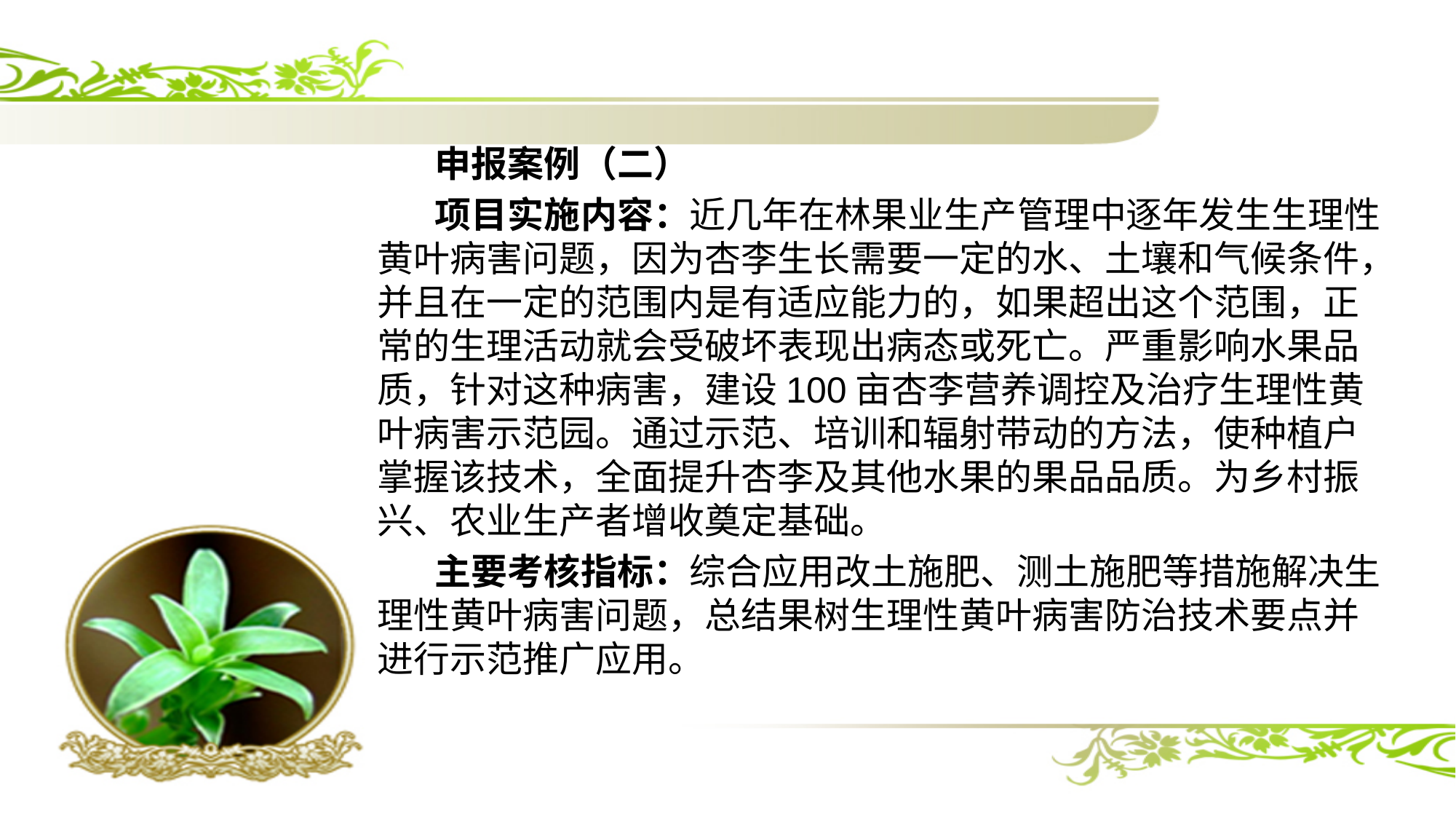

申报案例（二）
      项目实施内容：近几年在林果业生产管理中逐年发生生理性黄叶病害问题，因为杏李生长需要一定的水、土壤和气候条件，并且在一定的范围内是有适应能力的，如果超出这个范围，正常的生理活动就会受破坏表现出病态或死亡。严重影响水果品质，针对这种病害，建设100亩杏李营养调控及治疗生理性黄叶病害示范园。通过示范、培训和辐射带动的方法，使种植户掌握该技术，全面提升杏李及其他水果的果品品质。为乡村振兴、农业生产者增收奠定基础。
      主要考核指标：综合应用改土施肥、测土施肥等措施解决生理性黄叶病害问题，总结果树生理性黄叶病害防治技术要点并进行示范推广应用。